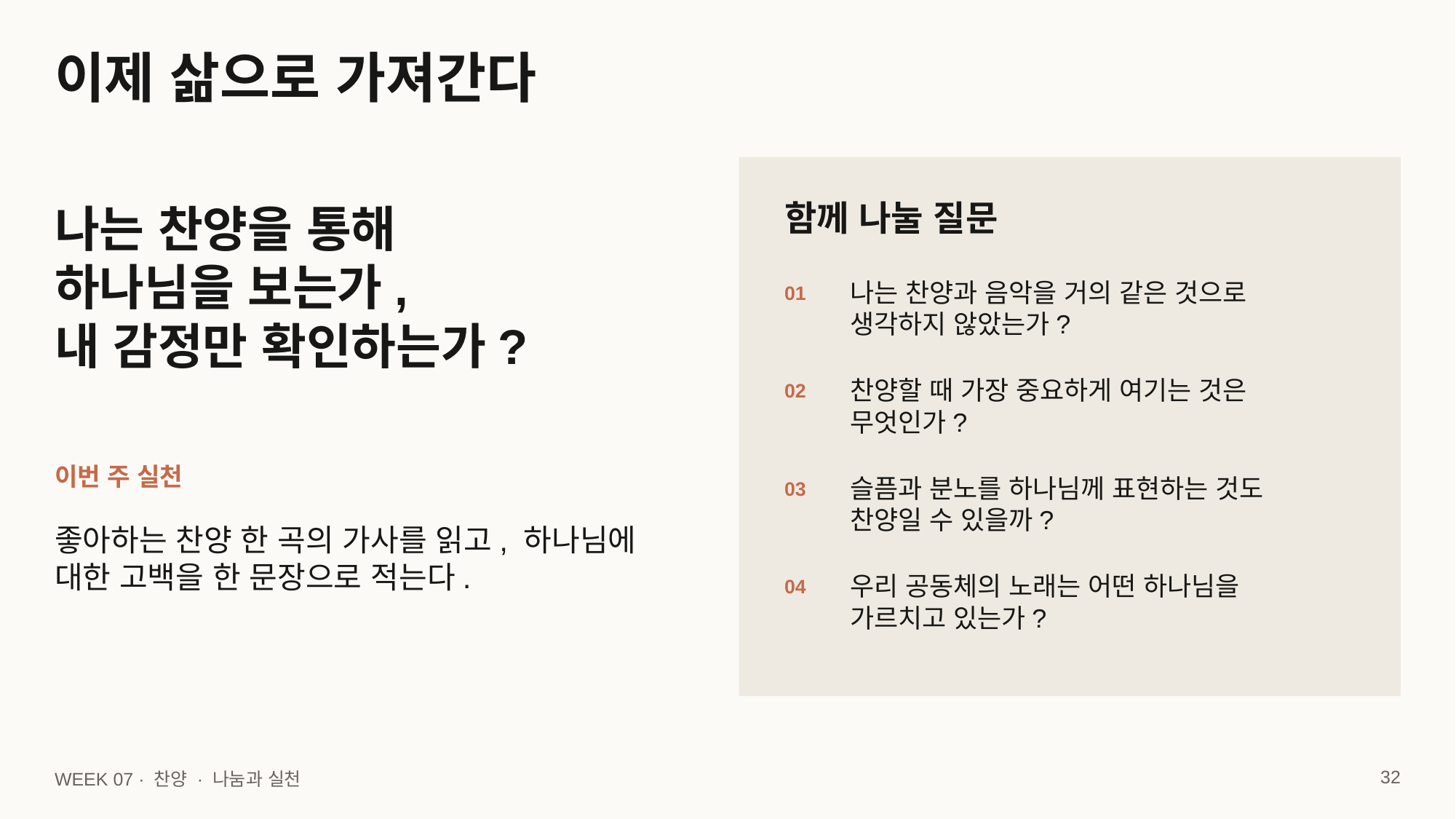

이제 삶으로 가져간다

함께 나눌 질문
나는 찬양을 통해
하나님을 보는가,
내 감정만 확인하는가?
나는 찬양과 음악을 거의 같은 것으로 생각하지 않았는가?
01
찬양할 때 가장 중요하게 여기는 것은 무엇인가?
02
이번 주 실천
슬픔과 분노를 하나님께 표현하는 것도 찬양일 수 있을까?
03
좋아하는 찬양 한 곡의 가사를 읽고, 하나님에 대한 고백을 한 문장으로 적는다.
우리 공동체의 노래는 어떤 하나님을 가르치고 있는가?
04
32
WEEK 07 · 찬양 · 나눔과 실천